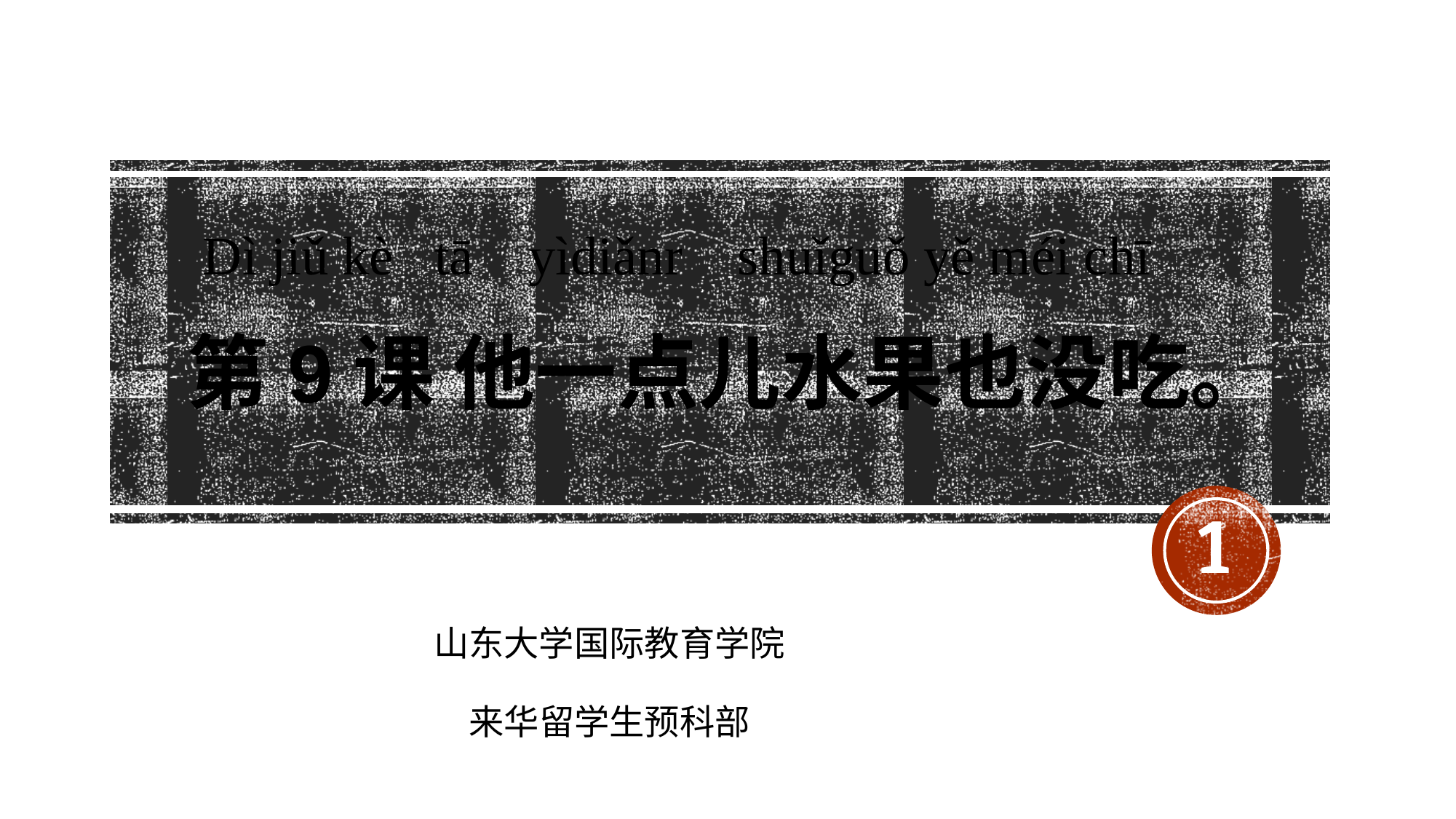

Dì jiǔ kè   tā    yìdiǎnr    shuǐguǒ yě méi chī
# 第9课 他一点儿水果也没吃。
1
山东大学国际教育学院
来华留学生预科部